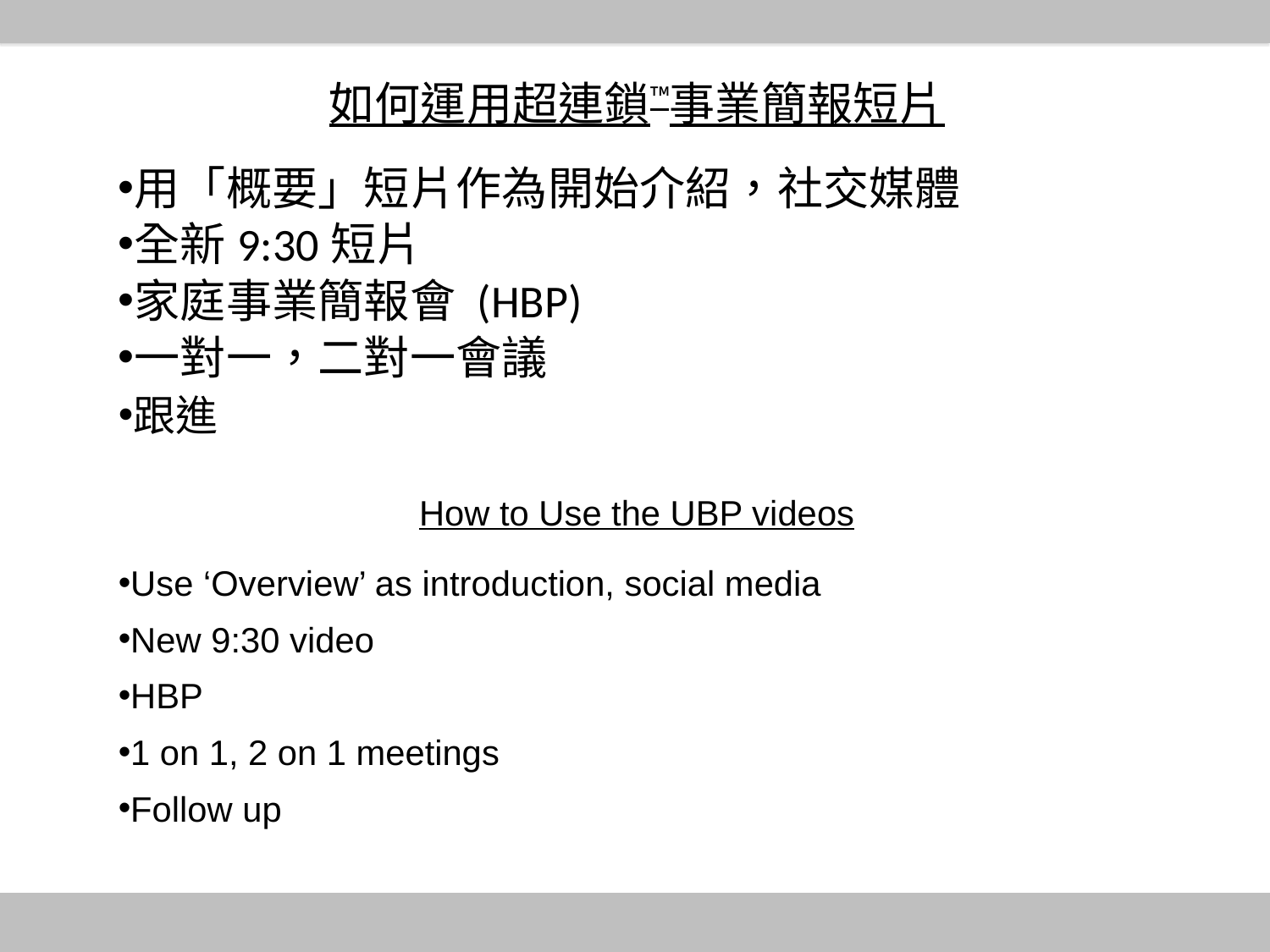

如何運用超連鎖™事業簡報短片

用「概要」短片作為開始介紹，社交媒體

全新9:30短片

家庭事業簡報會 (HBP)

一對一，二對一會議

跟進

How to Use the UBP videos

Use ‘Overview’ as introduction, social media

New 9:30 video

HBP

1 on 1, 2 on 1 meetings

Follow up